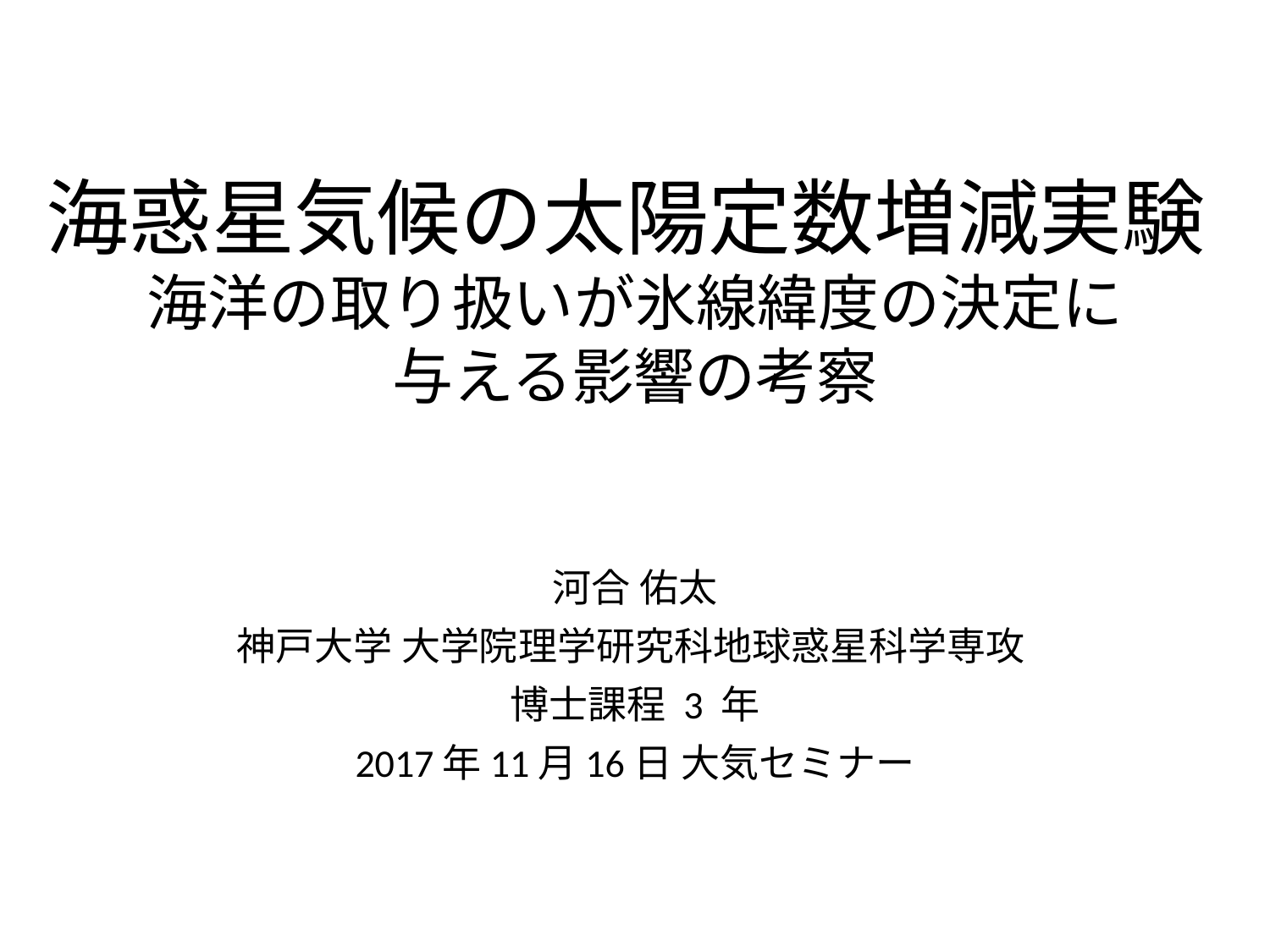

# 海惑星気候の太陽定数増減実験 海洋の取り扱いが氷線緯度の決定に 与える影響の考察
河合 佑太
神戸大学 大学院理学研究科地球惑星科学専攻
博士課程 3 年
2017年11月16日 大気セミナー